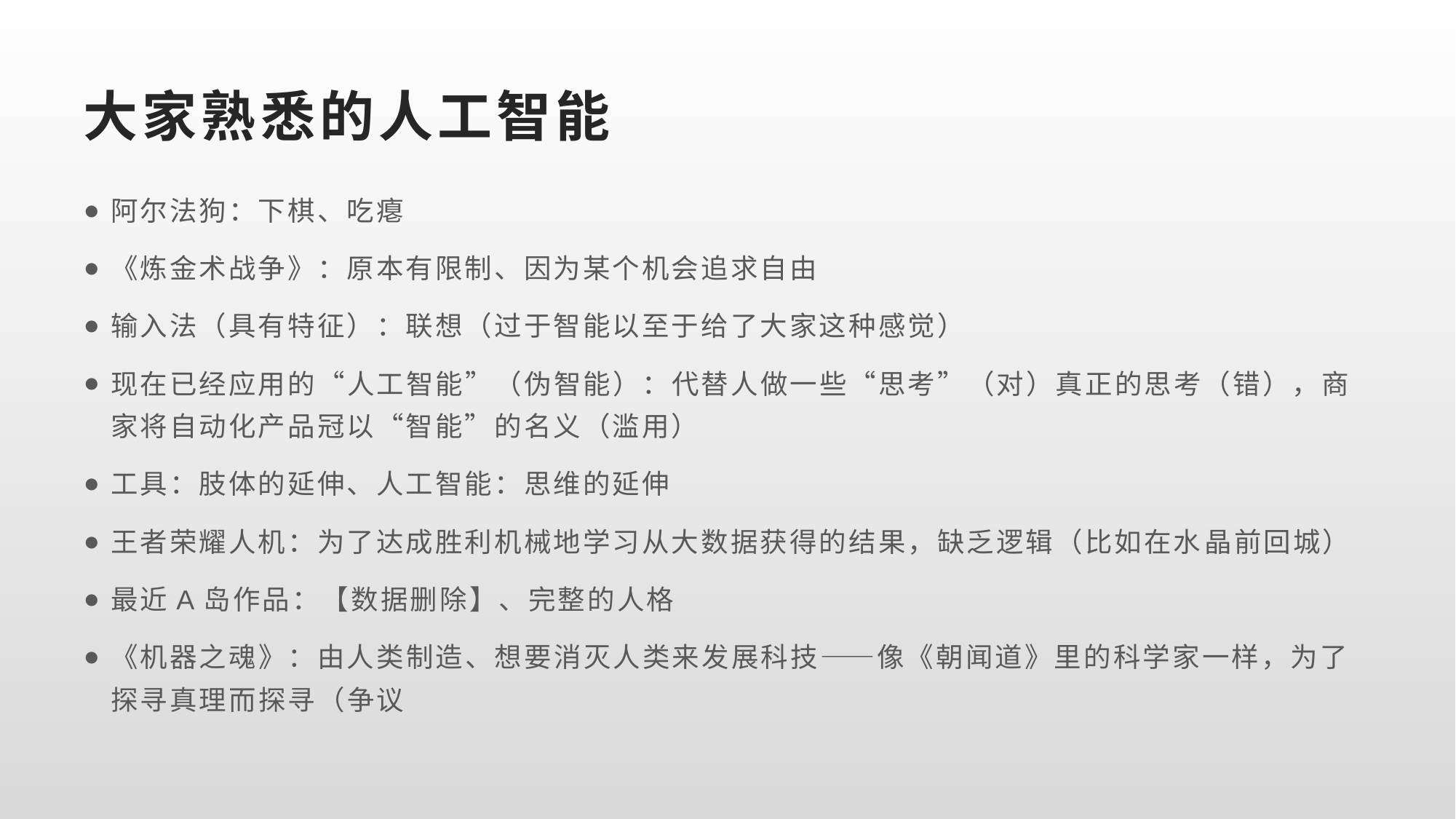

# 大家熟悉的人工智能
阿尔法狗：下棋、吃瘪
《炼金术战争》：原本有限制、因为某个机会追求自由
输入法（具有特征）：联想（过于智能以至于给了大家这种感觉）
现在已经应用的“人工智能”（伪智能）：代替人做一些“思考”（对）真正的思考（错），商家将自动化产品冠以“智能”的名义（滥用）
工具：肢体的延伸、人工智能：思维的延伸
王者荣耀人机：为了达成胜利机械地学习从大数据获得的结果，缺乏逻辑（比如在水晶前回城）
最近A岛作品：【数据删除】、完整的人格
《机器之魂》：由人类制造、想要消灭人类来发展科技——像《朝闻道》里的科学家一样，为了探寻真理而探寻（争议